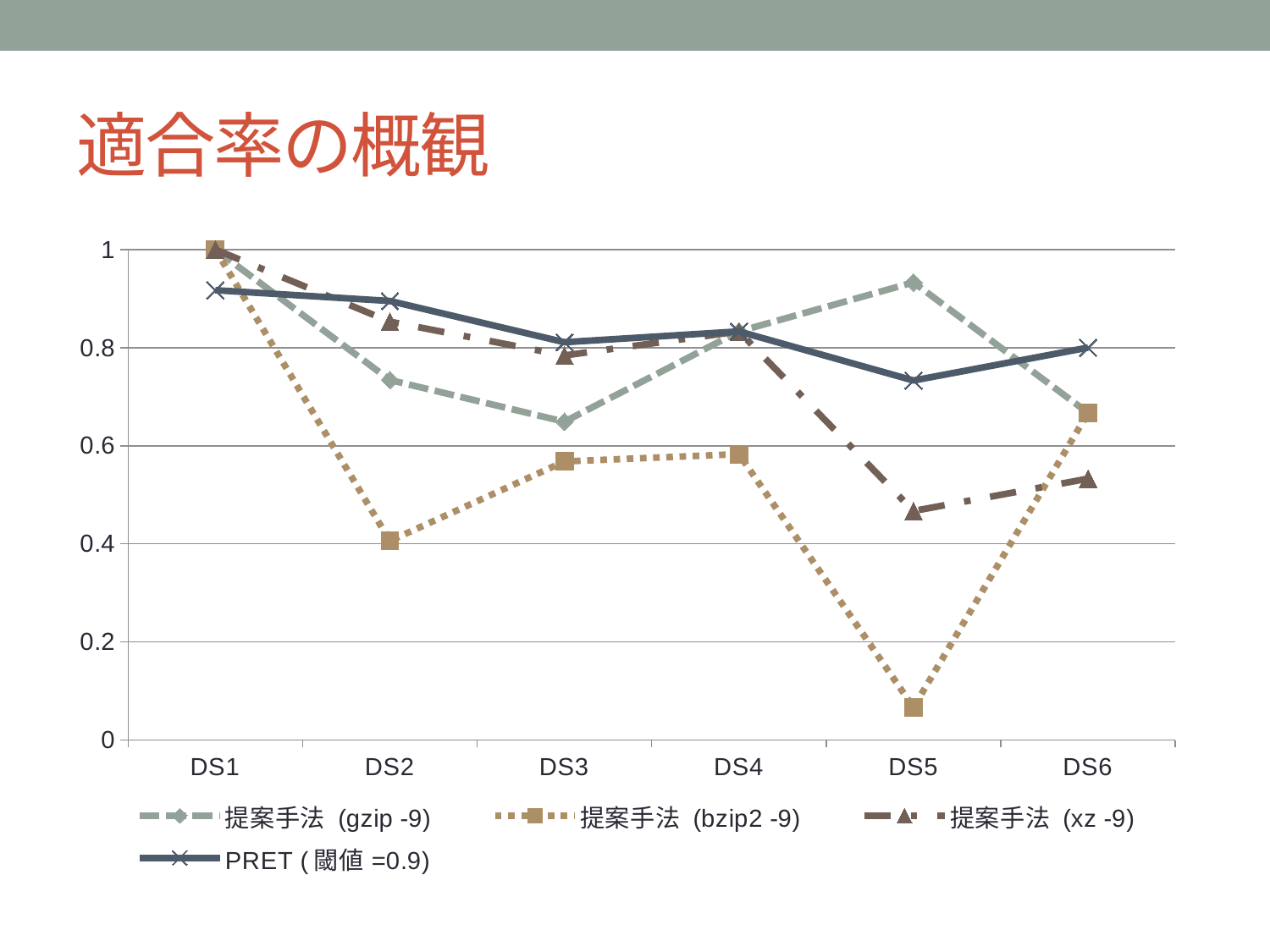

# 適合率の概観

### Chart

| Category | 提案手法 (gzip -9)  | 提案手法 (bzip2 -9)  | 提案手法 (xz -9)  | PRET (閾値=0.9) |
|---|---|---|---|---|
| DS1 | 1.0 | 1.0 | 1.0 | 0.917 |
| DS2 | 0.734 | 0.406 | 0.853 | 0.895 |
| DS3 | 0.649 | 0.568 | 0.784 | 0.811 |
| DS4 | 0.833 | 0.583 | 0.833 | 0.833 |
| DS5 | 0.933 | 0.0667 | 0.467 | 0.733 |
| DS6 | 0.667 | 0.667 | 0.533 | 0.8 |